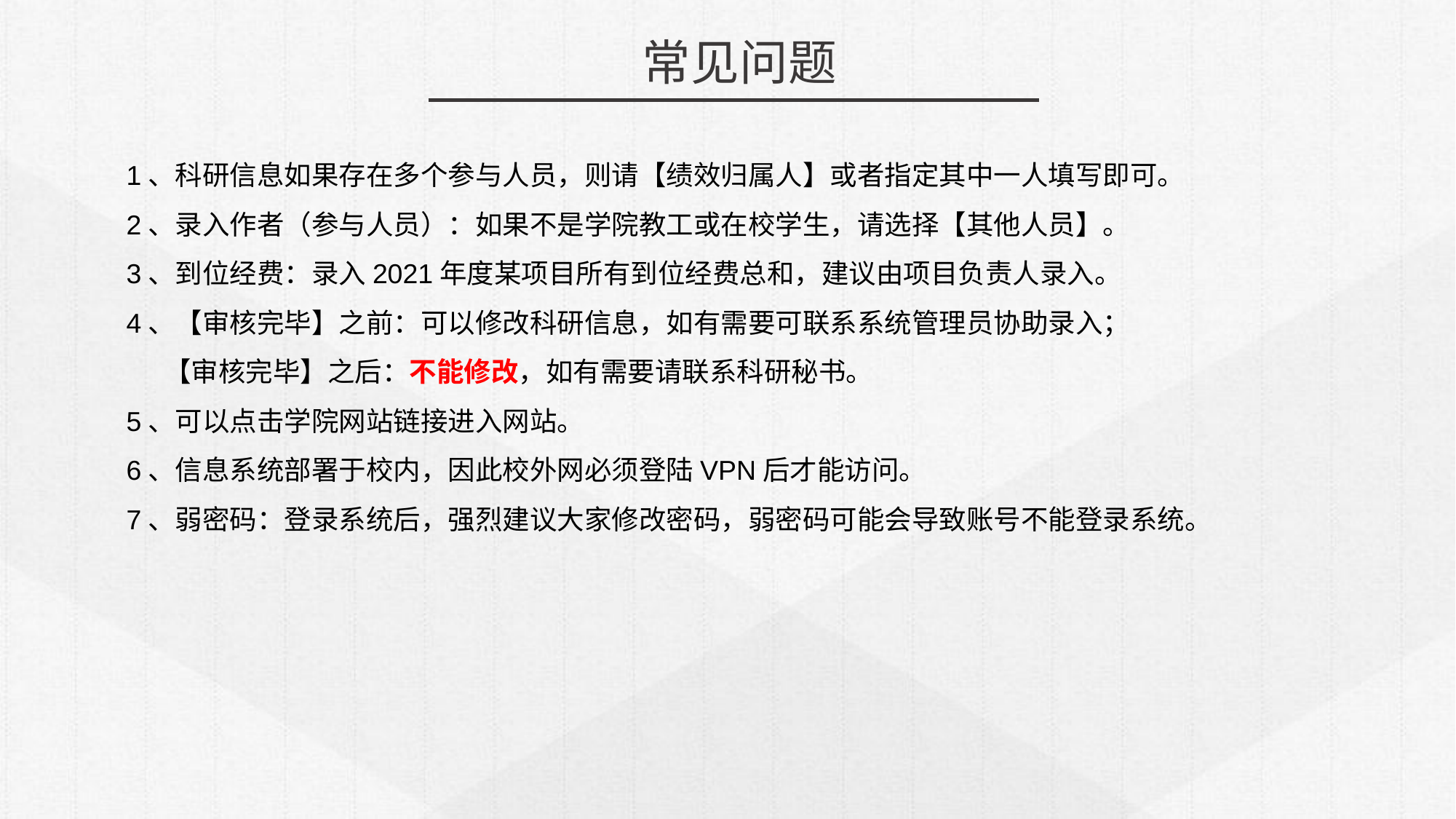

常见问题
1、科研信息如果存在多个参与人员，则请【绩效归属人】或者指定其中一人填写即可。
2、录入作者（参与人员）：如果不是学院教工或在校学生，请选择【其他人员】。
3、到位经费：录入2021年度某项目所有到位经费总和，建议由项目负责人录入。
4、【审核完毕】之前：可以修改科研信息，如有需要可联系系统管理员协助录入；
     【审核完毕】之后：不能修改，如有需要请联系科研秘书。
5、可以点击学院网站链接进入网站。
6、信息系统部署于校内，因此校外网必须登陆VPN后才能访问。
7、弱密码：登录系统后，强烈建议大家修改密码，弱密码可能会导致账号不能登录系统。